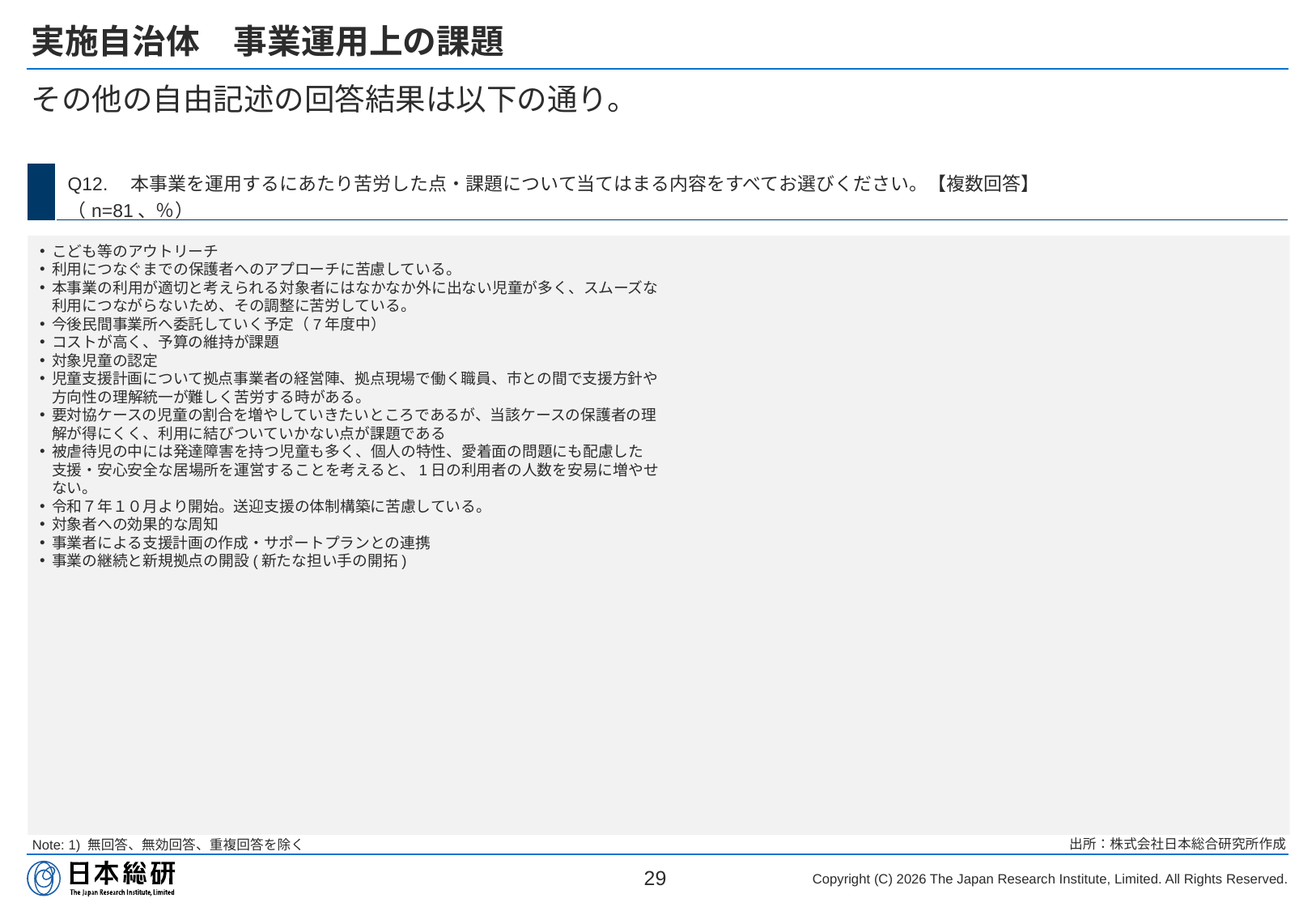

# 実施自治体　事業運用上の課題
その他の自由記述の回答結果は以下の通り。
|  | Q12.　本事業を運用するにあたり苦労した点・課題について当てはまる内容をすべてお選びください。【複数回答】 （n=81、％） |
| --- | --- |
こども等のアウトリーチ
利用につなぐまでの保護者へのアプローチに苦慮している。
本事業の利用が適切と考えられる対象者にはなかなか外に出ない児童が多く、スムーズな利用につながらないため、その調整に苦労している。
今後民間事業所へ委託していく予定（7年度中）
コストが高く、予算の維持が課題
対象児童の認定
児童支援計画について拠点事業者の経営陣、拠点現場で働く職員、市との間で支援方針や方向性の理解統一が難しく苦労する時がある。
要対協ケースの児童の割合を増やしていきたいところであるが、当該ケースの保護者の理解が得にくく、利用に結びついていかない点が課題である
被虐待児の中には発達障害を持つ児童も多く、個人の特性、愛着面の問題にも配慮した支援・安心安全な居場所を運営することを考えると、1日の利用者の人数を安易に増やせない。
令和７年１０月より開始。送迎支援の体制構築に苦慮している。
対象者への効果的な周知
事業者による支援計画の作成・サポートプランとの連携
事業の継続と新規拠点の開設(新たな担い手の開拓)
出所：株式会社日本総合研究所作成
Note: 1) 無回答、無効回答、重複回答を除く